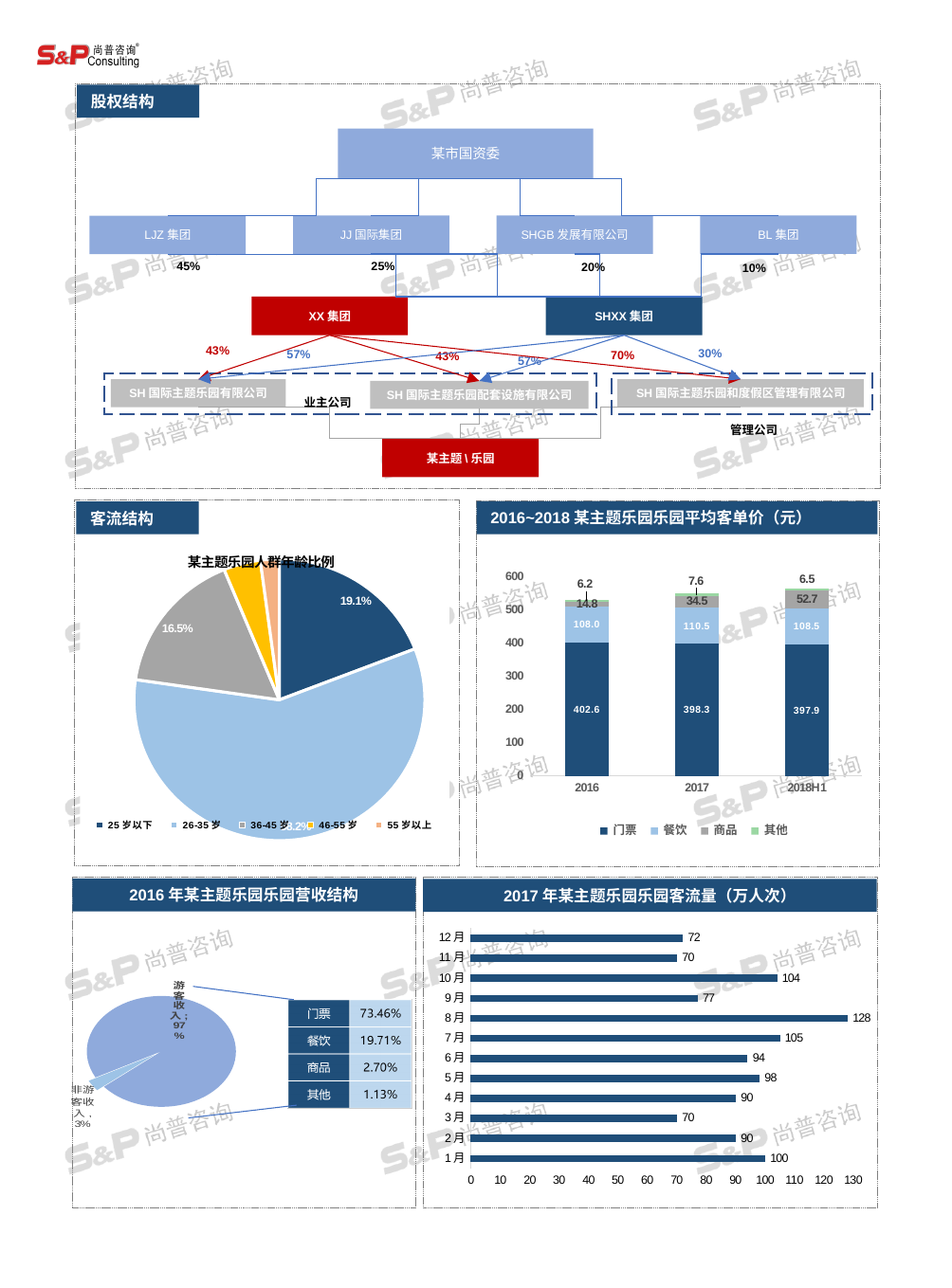

股权结构
某市国资委
JJ国际集团
SHGB发展有限公司
BL集团
LJZ集团
45%
25%
20%
10%
XX集团
SHXX集团
43%
30%
57%
70%
43%
57%

SH国际主题乐园和度假区管理有限公司
SH国际主题乐园有限公司
SH国际主题乐园配套设施有限公司
业主公司
管理公司
某主题\乐园

2016~2018某主题乐园乐园平均客单价（元）
客流结构

[unsupported chart]

### Chart

| Category | 门票 | 餐饮 | 商品 | 其他 |
|---|---|---|---|---|
| 2016 | 402.5535 | 108.0 | 14.8 | 6.2 |
| 2017 | 398.273 | 110.5 | 34.5 | 7.6 |
| 2018H1 | 397.94680000000005 | 108.5 | 52.7 | 6.5 |

2016年某主题乐园乐园营收结构
2017年某主题乐园乐园客流量（万人次）

### Chart

| Category |
|---|

### Chart

| Category | 2017年上海迪士尼乐园月客流量（万人次） |
|---|---|
| 1月 | 100.0 |
| 2月 | 90.0 |
| 3月 | 70.0 |
| 4月 | 90.0 |
| 5月 | 98.0 |
| 6月 | 94.0 |
| 7月 | 105.0 |
| 8月 | 128.0 |
| 9月 | 77.0 |
| 10月 | 104.0 |
| 11月 | 70.0 |
| 12月 | 72.0 |

### Chart

| Category | 营收结构 |
|---|---|
| 游客收入 | 30000.0 |
| 非游客收入 | 1000.0 |